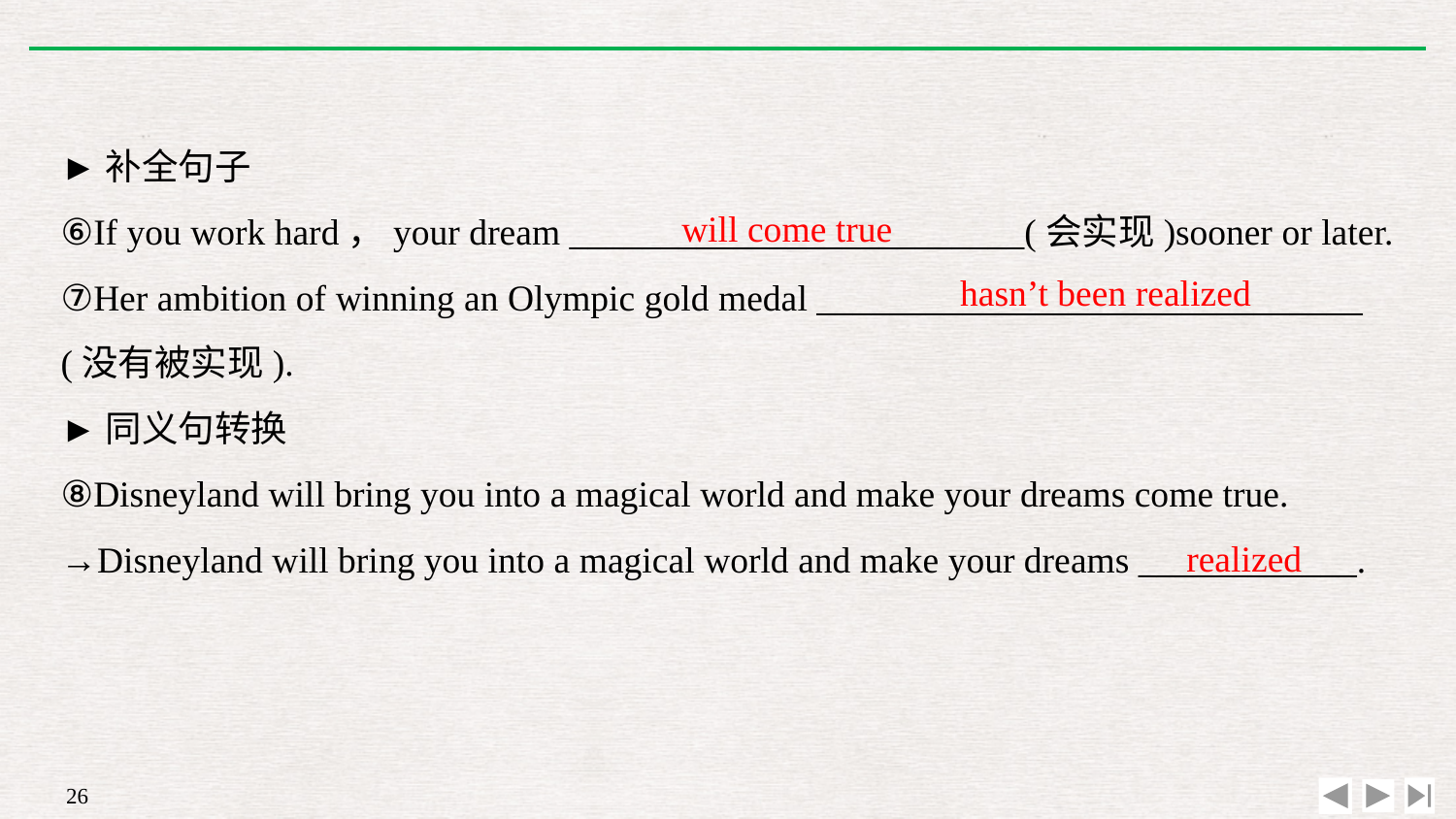

►补全句子
⑥If you work hard，your dream _________________________(会实现)sooner or later.
⑦Her ambition of winning an Olympic gold medal ______________________________
(没有被实现).
►同义句转换
⑧Disneyland will bring you into a magical world and make your dreams come true.
→Disneyland will bring you into a magical world and make your dreams ____________.
will come true
hasn’t been realized
realized